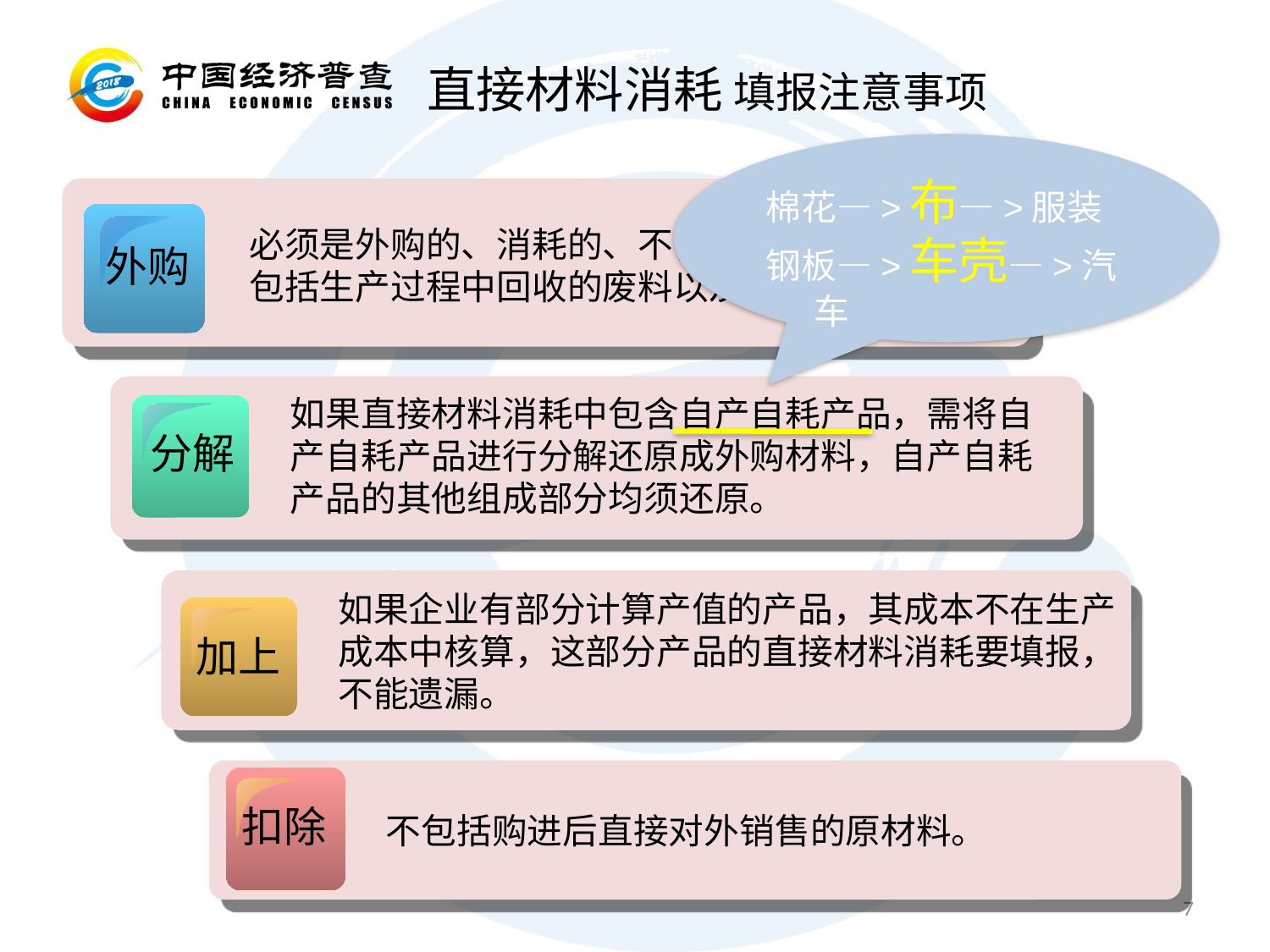

直接材料消耗 填报注意事项
棉花—>布—>服装
钢板—>车壳—>汽车

必须是外购的、消耗的、不含进项税的材料，不包括生产过程中回收的废料以及自制品的价值。

外购

如果直接材料消耗中包含自产自耗产品，需将自产自耗产品进行分解还原成外购材料，自产自耗产品的其他组成部分均须还原。

分解

如果企业有部分计算产值的产品，其成本不在生产成本中核算，这部分产品的直接材料消耗要填报，不能遗漏。

加上

扣除
不包括购进后直接对外销售的原材料。
7